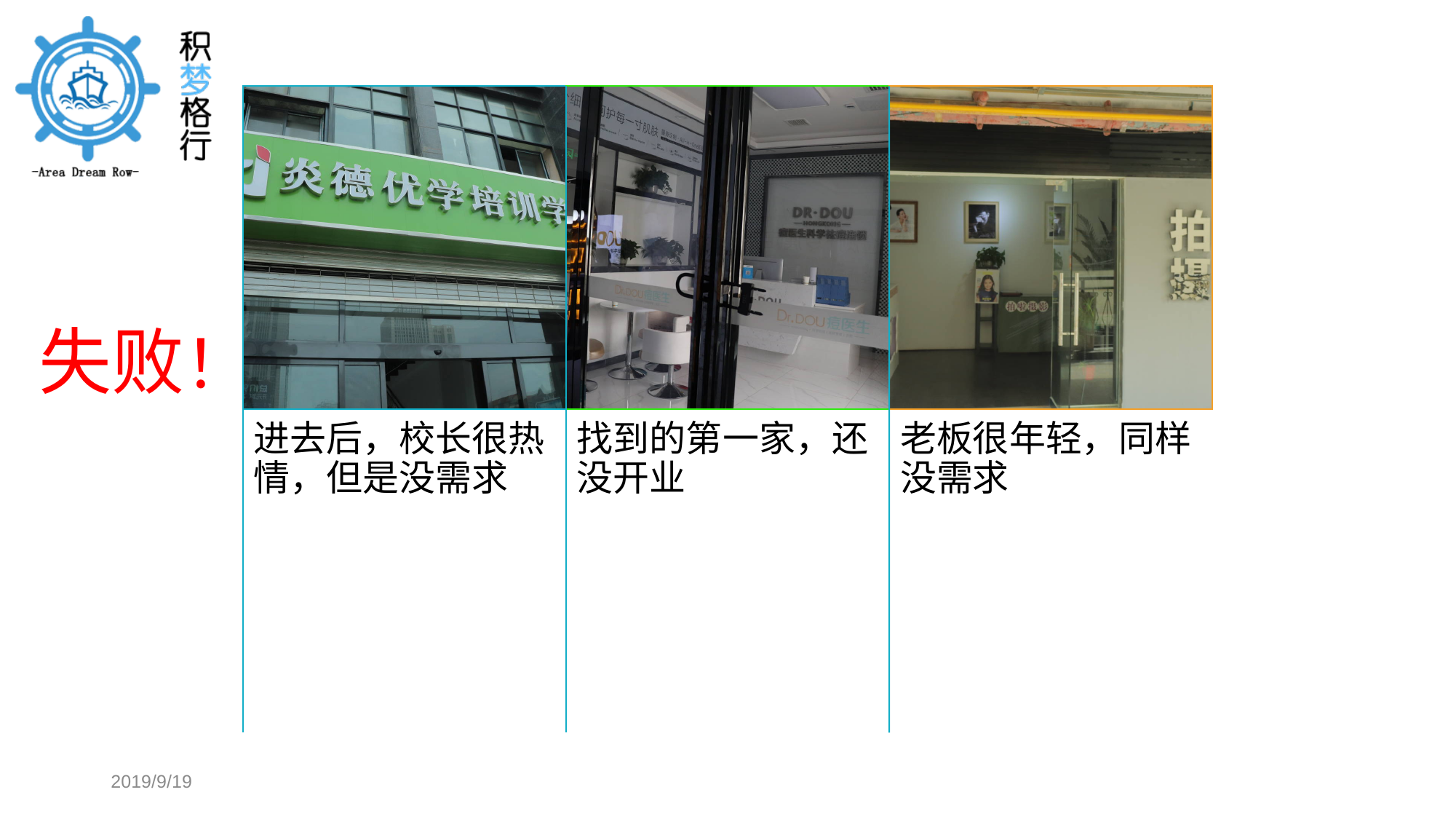

进去后，校长很热情，但是没需求
找到的第一家，还没开业
老板很年轻，同样没需求
失败！
2019/9/19